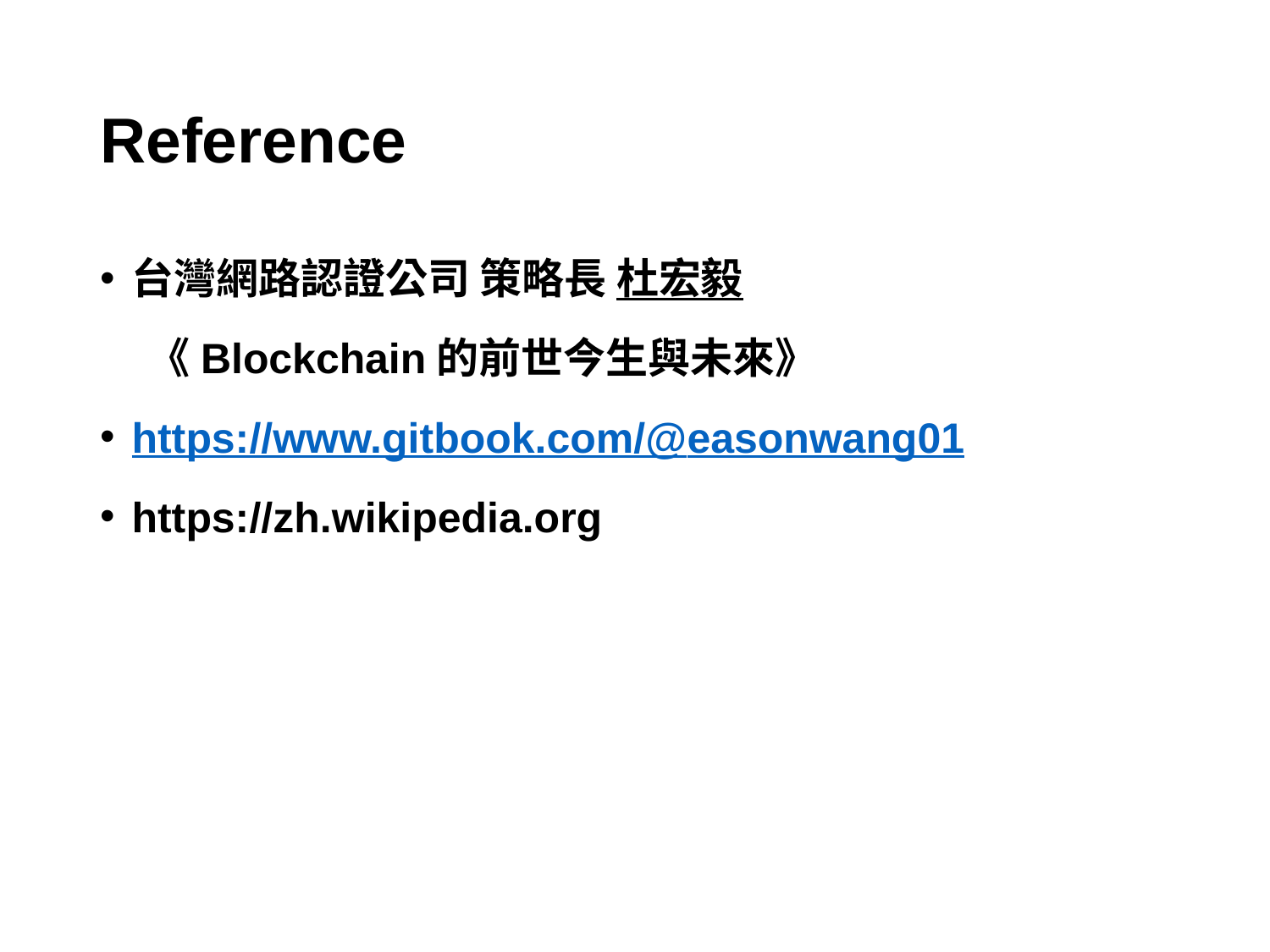

# Reference
台灣網路認證公司 策略長 杜宏毅
    《Blockchain的前世今生與未來》
https://www.gitbook.com/@easonwang01
https://zh.wikipedia.org